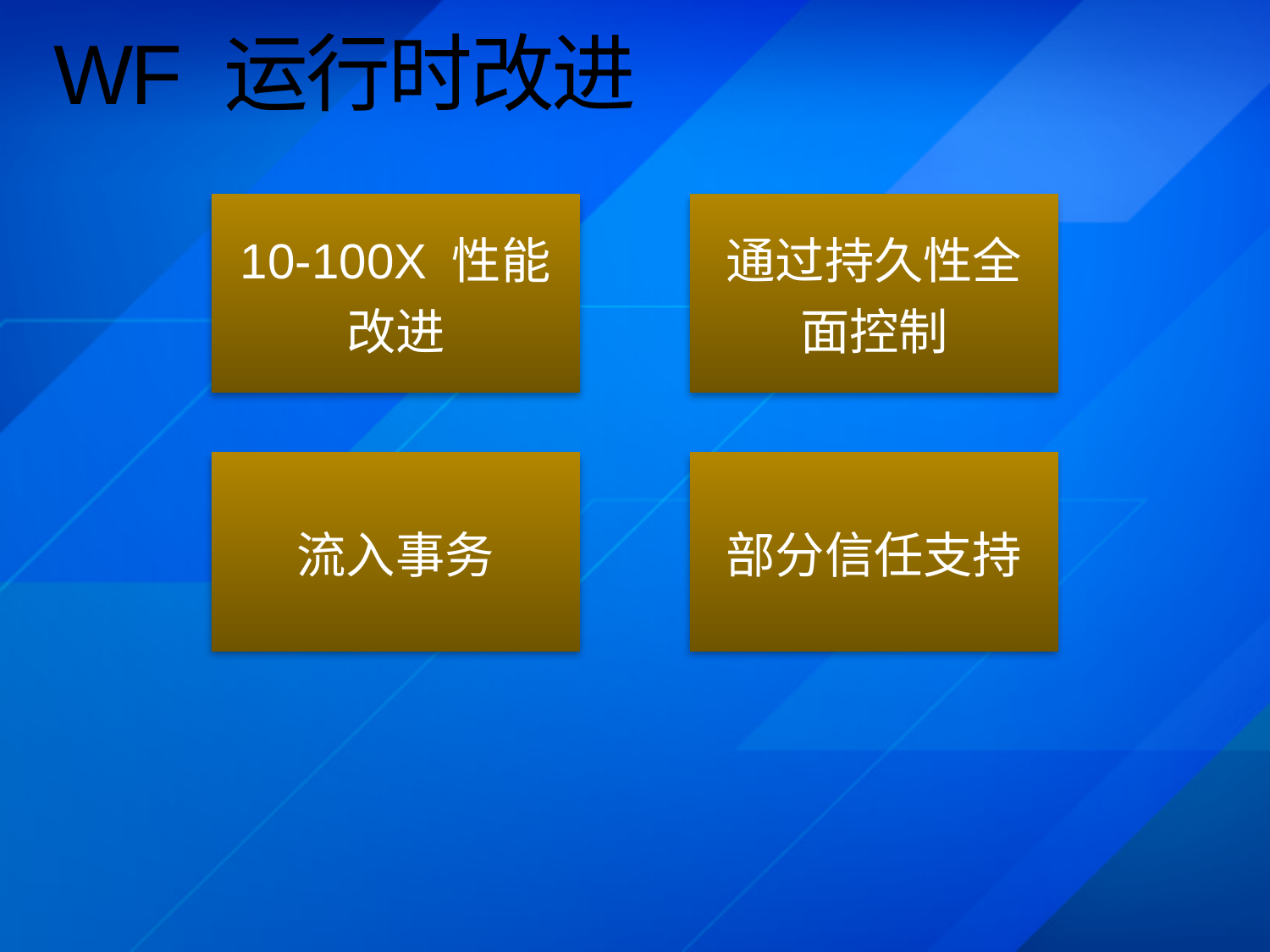

# WF 运行时改进
10-100X 性能改进
通过持久性全面控制
流入事务
部分信任支持